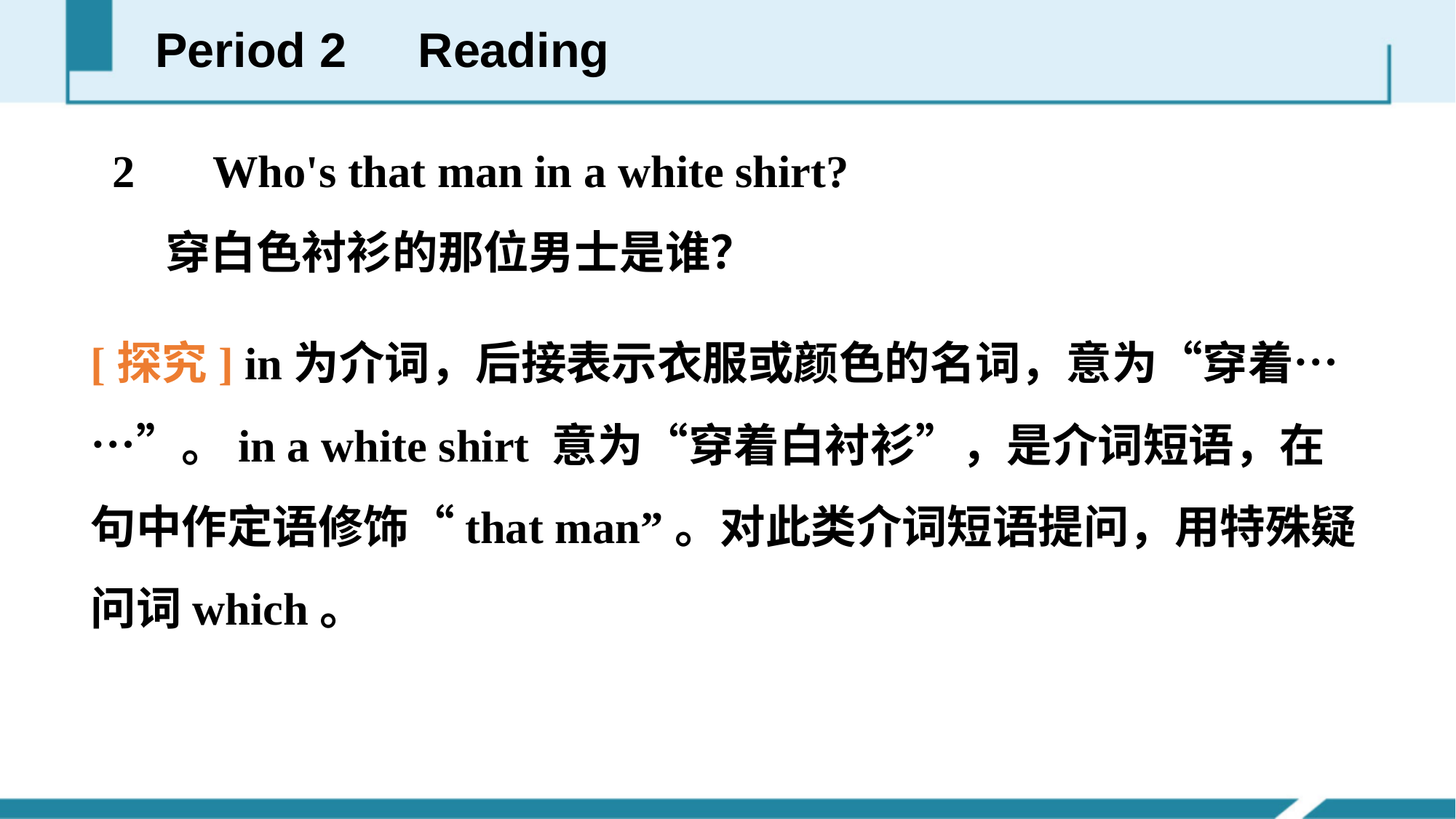

Period 2　Reading
　2　 Who's that man in a white shirt?
	穿白色衬衫的那位男士是谁？
[探究] in为介词，后接表示衣服或颜色的名词，意为“穿着……”。in a white shirt 意为“穿着白衬衫”，是介词短语，在句中作定语修饰“that man”。对此类介词短语提问，用特殊疑问词which。